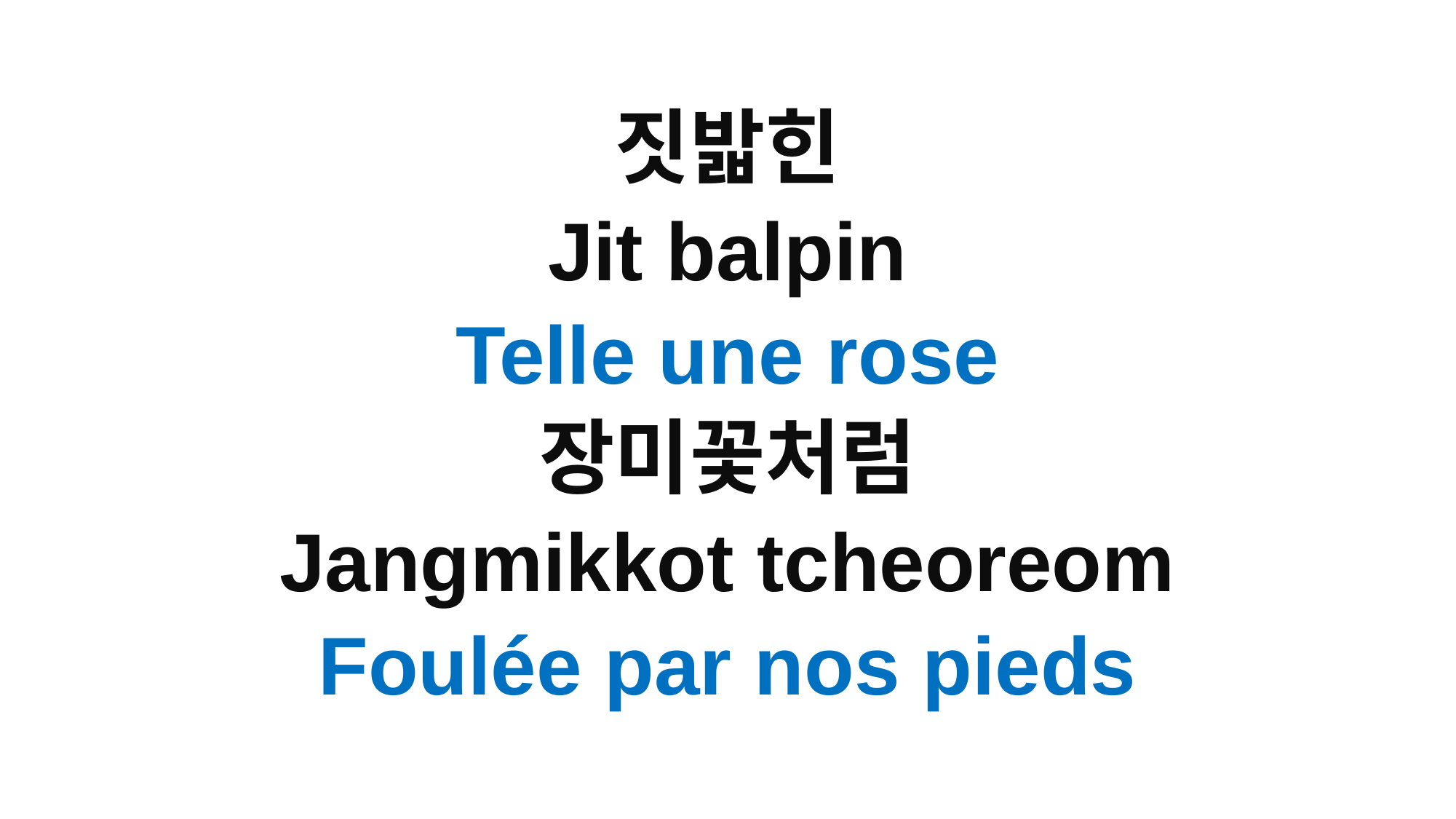

짓밟힌
Jit balpin
Telle une rose
장미꽃처럼
Jangmikkot tcheoreom
Foulée par nos pieds